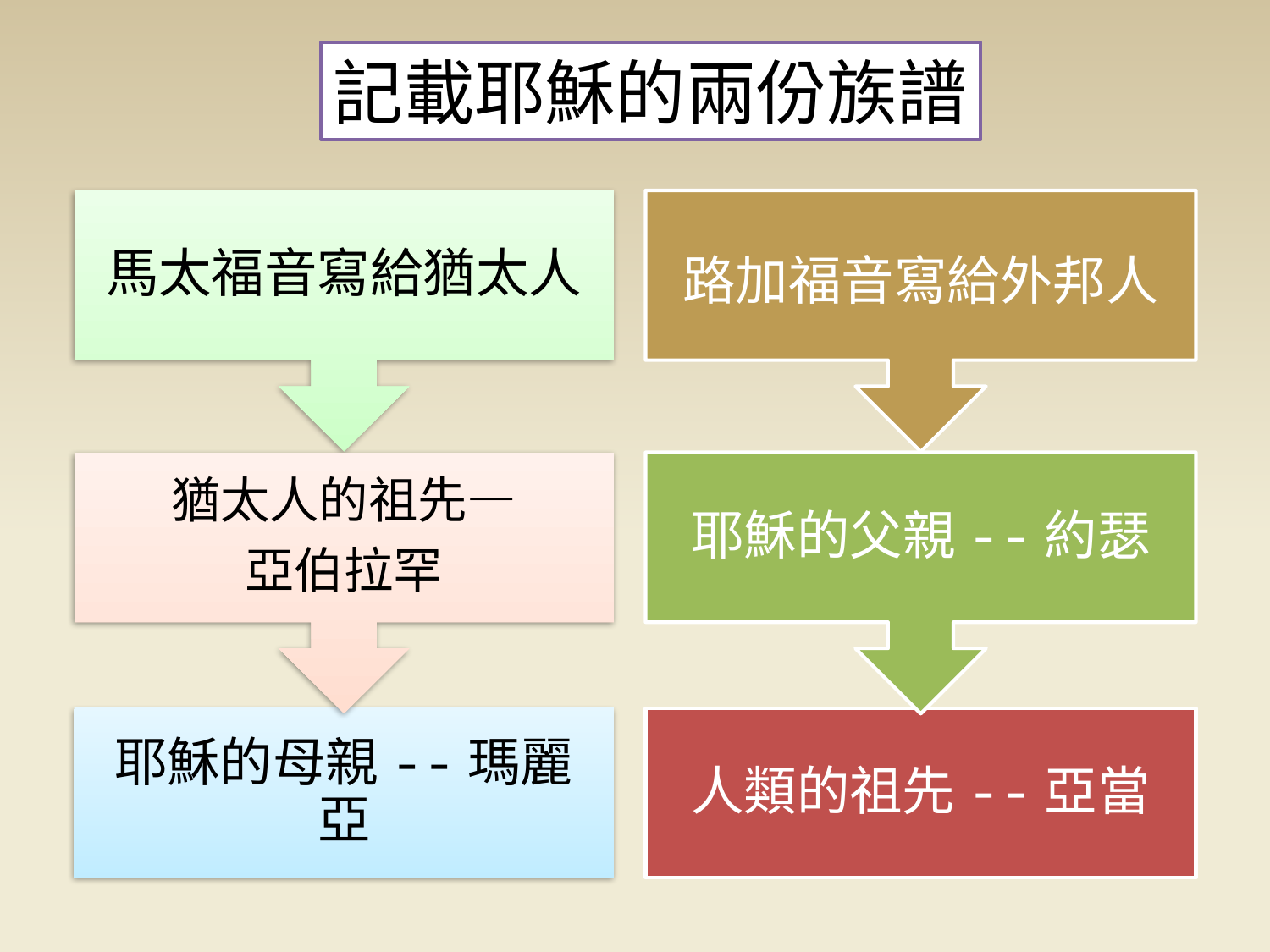

記載耶穌的兩份族譜
耶穌的母親--瑪麗亞
馬太福音寫給猶太人
猶太人的祖先—
亞伯拉罕
人類的祖先--亞當

路加福音寫給外邦人

耶穌的父親--約瑟
提比哩亞